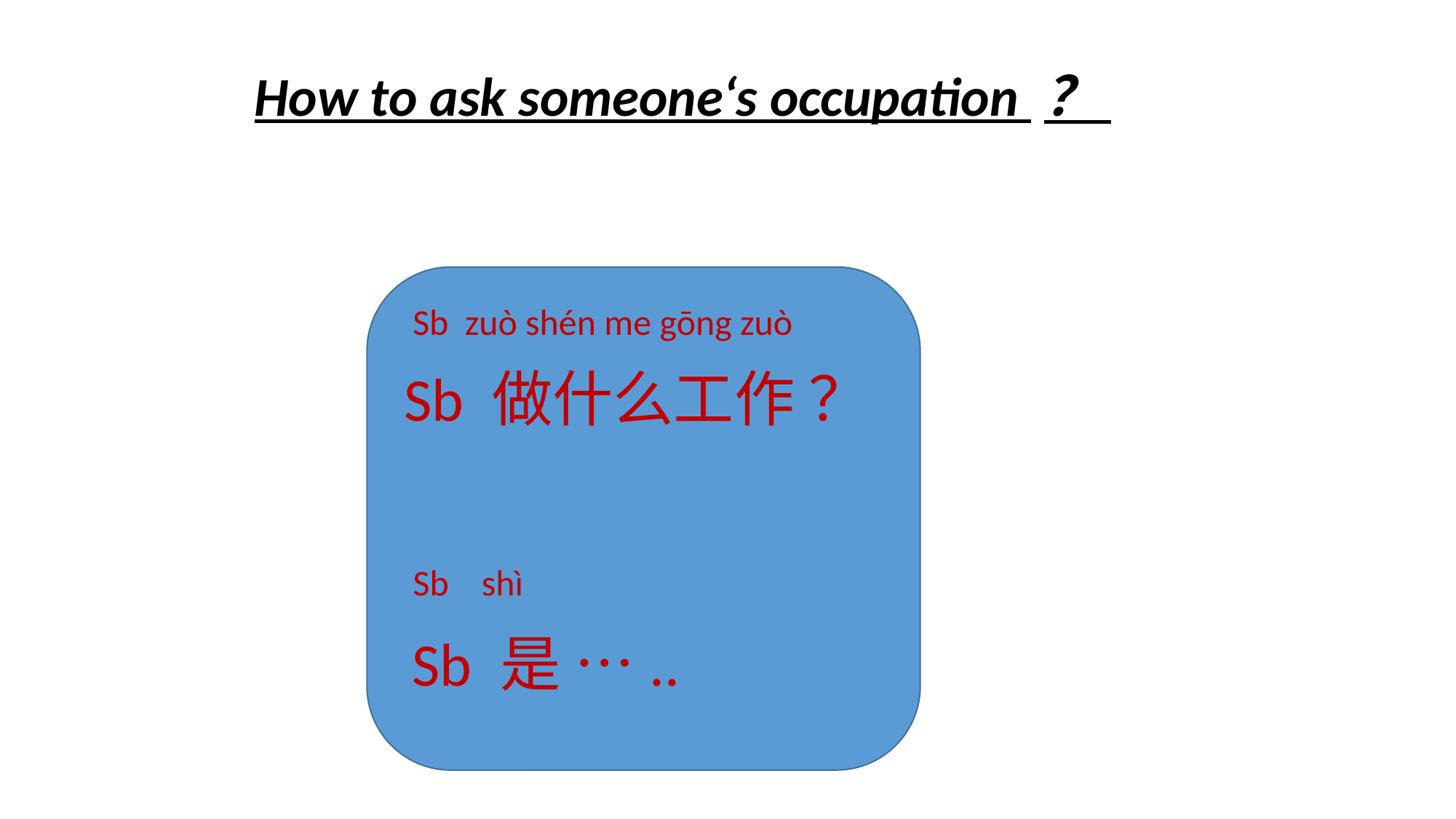

How to ask someone‘s occupation ？

Sb  zuò shén me gōng zuò
Sb 做什么工作 ？
Sb    shì
Sb 是 …..